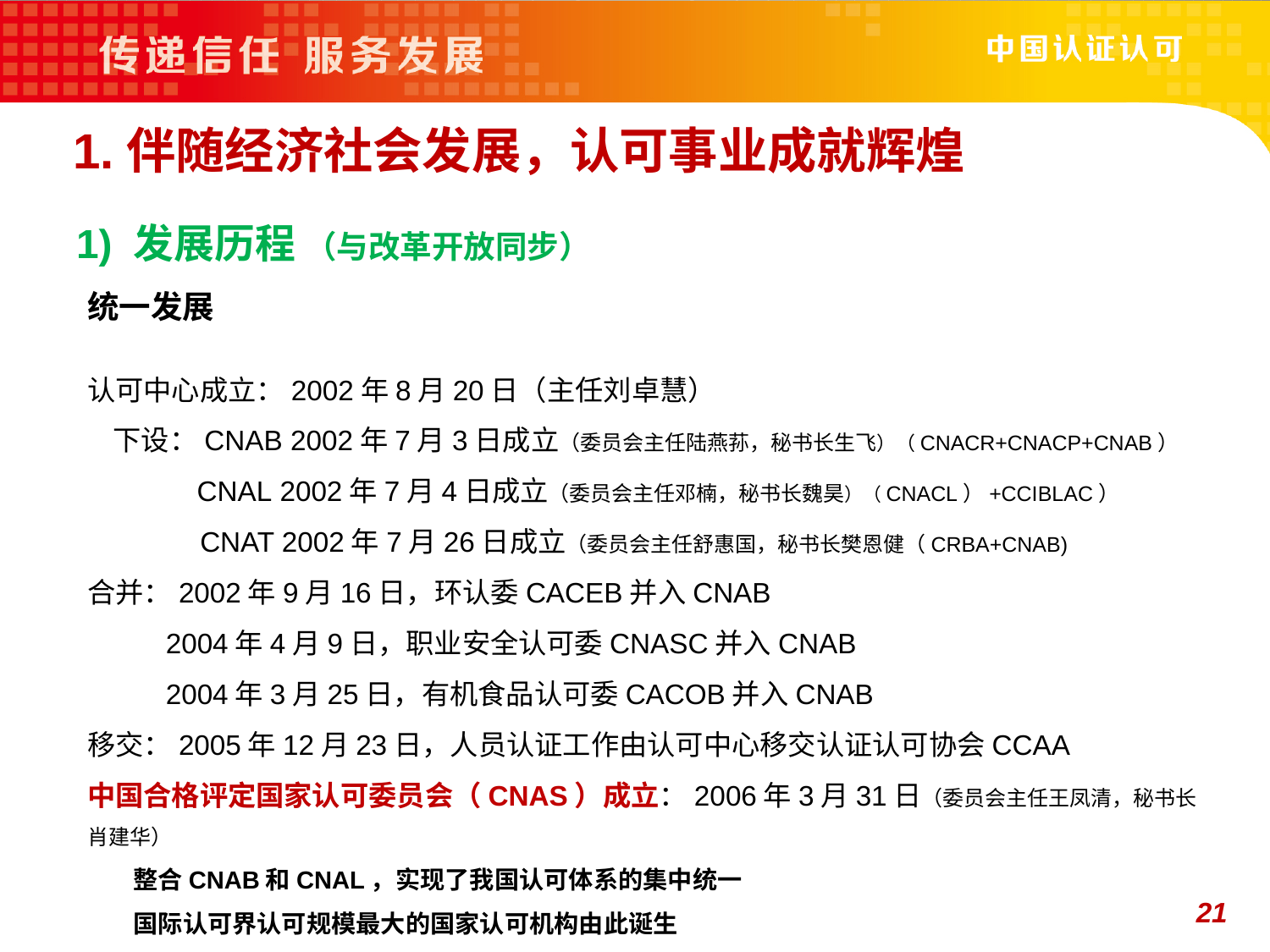

1.伴随经济社会发展，认可事业成就辉煌
1) 发展历程 （与改革开放同步）
统一发展
认可中心成立：2002年8月20日（主任刘卓慧）
   下设：CNAB 2002年7月3日成立（委员会主任陆燕荪，秘书长生飞）（CNACR+CNACP+CNAB）
              CNAL 2002年7月4日成立（委员会主任邓楠，秘书长魏昊）（CNACL）+CCIBLAC）
                   CNAT 2002年7月26日成立（委员会主任舒惠国，秘书长樊恩健（CRBA+CNAB)
合并：2002年9月16日，环认委CACEB并入CNAB
          2004年4月9日，职业安全认可委CNASC并入CNAB
          2004年3月25日，有机食品认可委CACOB并入CNAB
移交：2005年12月23日，人员认证工作由认可中心移交认证认可协会CCAA
中国合格评定国家认可委员会（CNAS）成立：2006年3月31日（委员会主任王凤清，秘书长肖建华）
       整合CNAB和CNAL，实现了我国认可体系的集中统一
       国际认可界认可规模最大的国家认可机构由此诞生
21